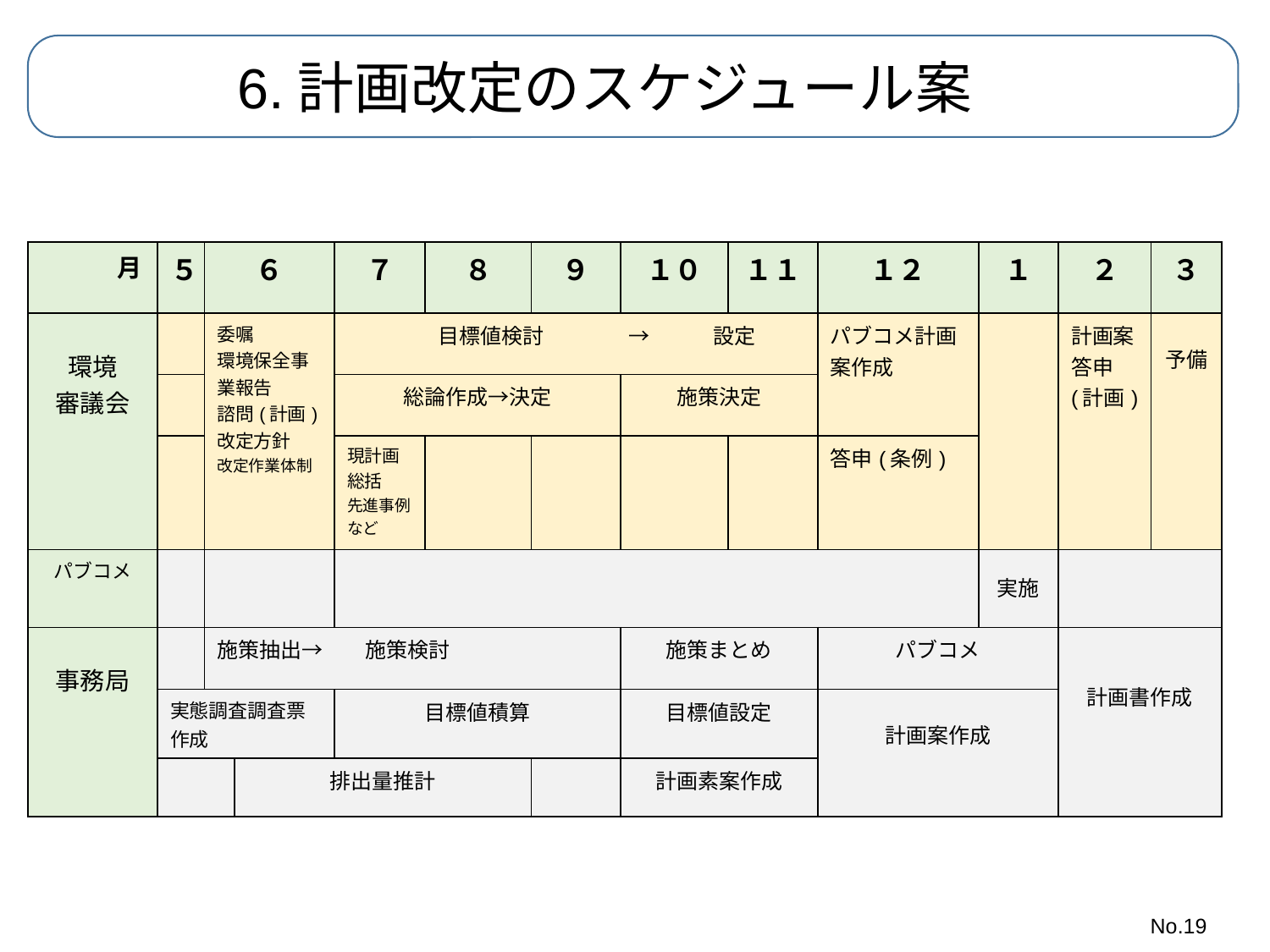

6.計画改定のスケジュール案
| 月 | ５ | ６ |  | ７ | ８ | ９ | １０ | １１ | １２ | １ | ２ | ３ |
| --- | --- | --- | --- | --- | --- | --- | --- | --- | --- | --- | --- | --- |
| 環境 審議会 |  | 委嘱 環境保全事業報告 諮問(計画) 改定方針 改定作業体制 |  | 目標値検討　　　　→　　　設定 |  |  |  |  | パブコメ計画案作成 |  | 計画案 答申 (計画) | 予備 |
|  |  |  |  | 総論作成→決定 |  |  | 施策決定 |  |  |  |  |  |
|  |  |  |  | 現計画総括 先進事例 など |  |  |  |  | 答申(条例) |  |  |  |
| パブコメ |  |  |  |  |  |  |  |  |  | 実施 |  |  |
| 事務局 |  | 施策抽出→　　施策検討 |  |  |  |  | 施策まとめ |  | パブコメ |  | 計画書作成 |  |
|  | 実態調査調査票作成 |  |  | 目標値積算 |  |  | 目標値設定 |  | 計画案作成 |  |  |  |
|  |  |  | 排出量推計 |  |  |  | 計画素案作成 |  |  |  |  |  |
No.19